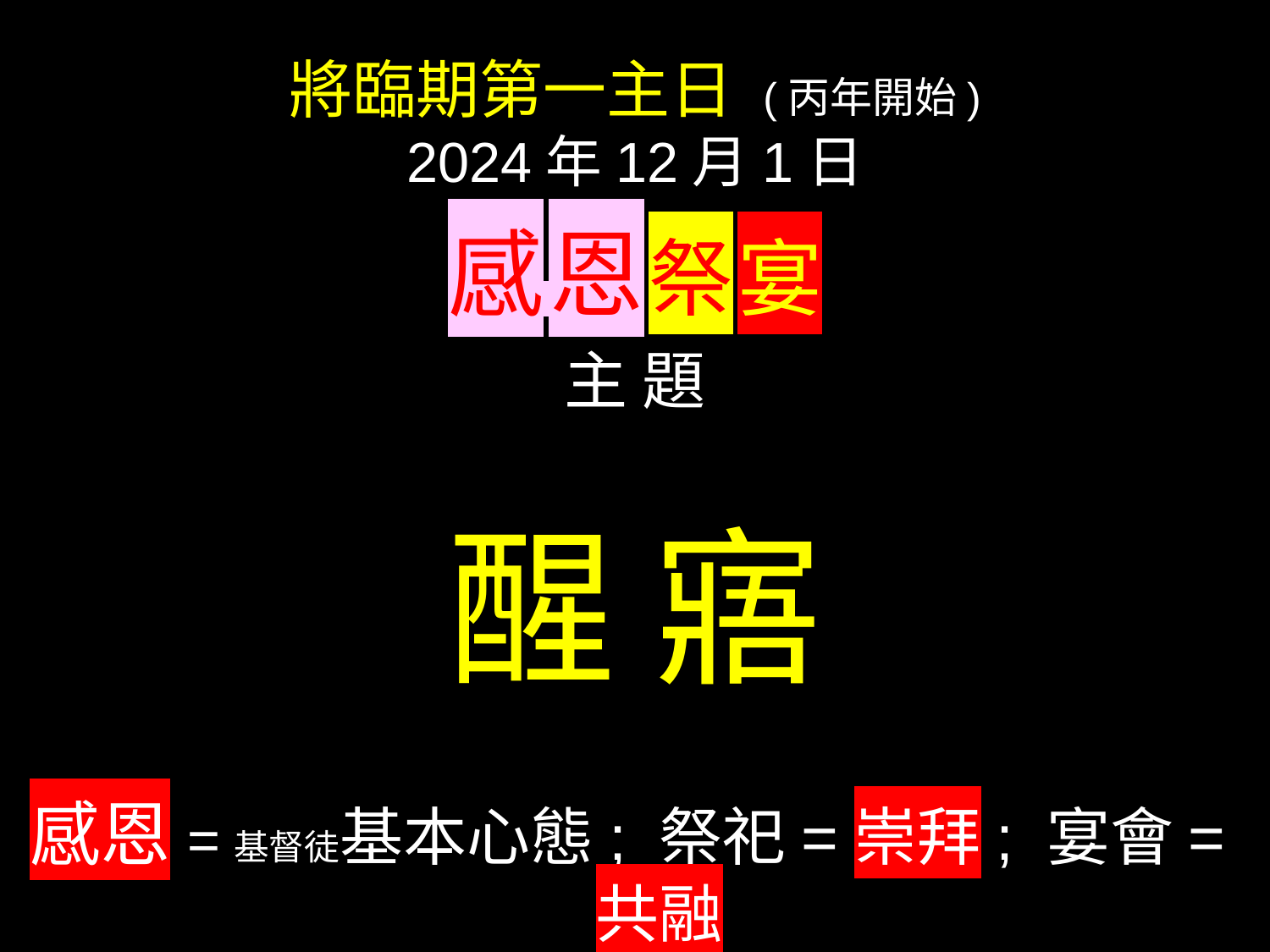

將臨期第一主日 (丙年開始)
2024年12月1日
感 恩 祭 宴

主 題

醒 寤

感恩=基督徒基本心態; 祭祀=崇拜; 宴會=共融